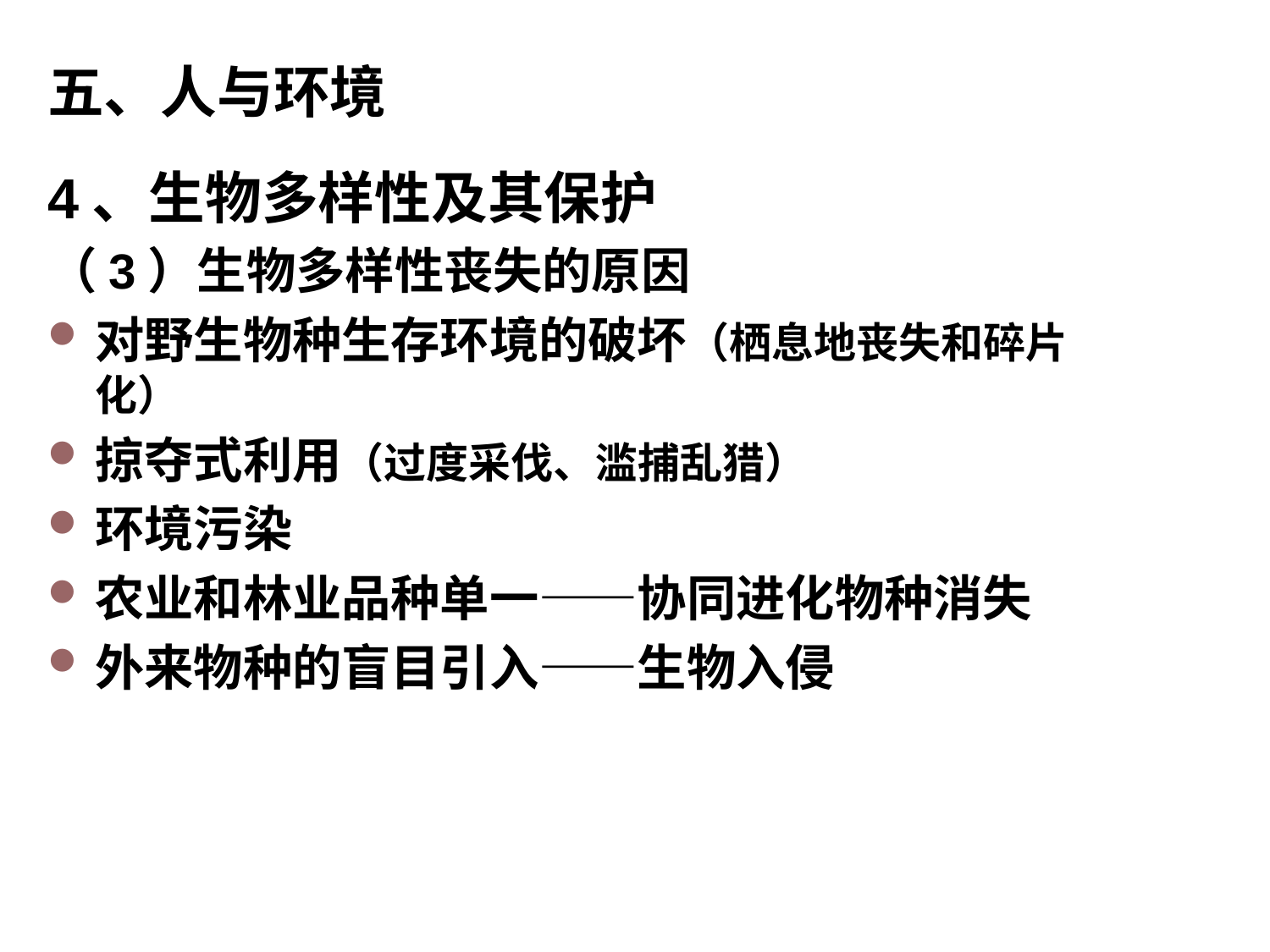

五、人与环境
4、生物多样性及其保护
（3）生物多样性丧失的原因
对野生物种生存环境的破坏（栖息地丧失和碎片化）
掠夺式利用（过度采伐、滥捕乱猎）
环境污染
农业和林业品种单一——协同进化物种消失
外来物种的盲目引入——生物入侵